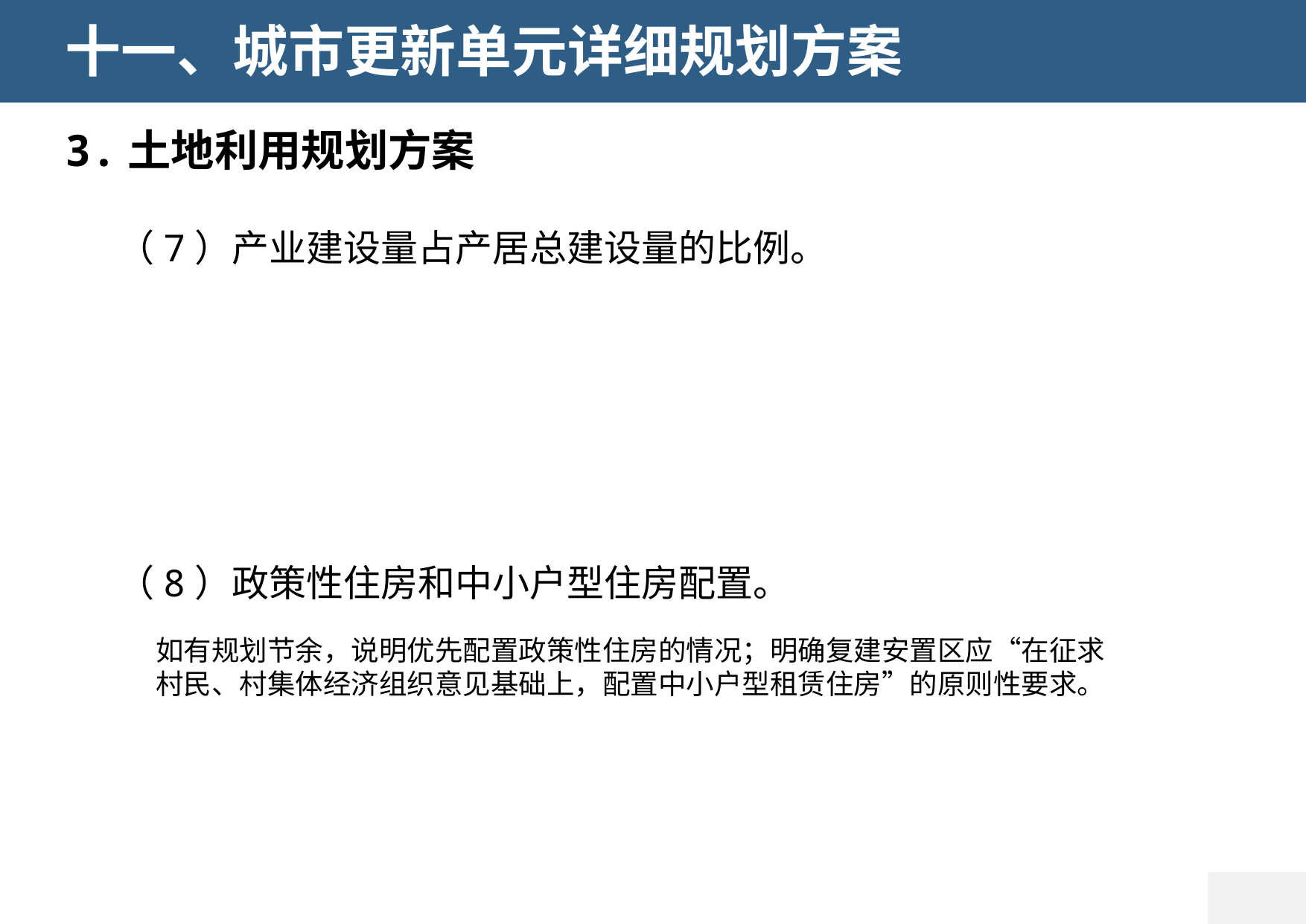

十一、城市更新单元详细规划方案
3.土地利用规划方案
（7）产业建设量占产居总建设量的比例。

（8）政策性住房和中小户型住房配置。
如有规划节余，说明优先配置政策性住房的情况；明确复建安置区应“在征求村民、村集体经济组织意见基础上，配置中小户型租赁住房”的原则性要求。
57